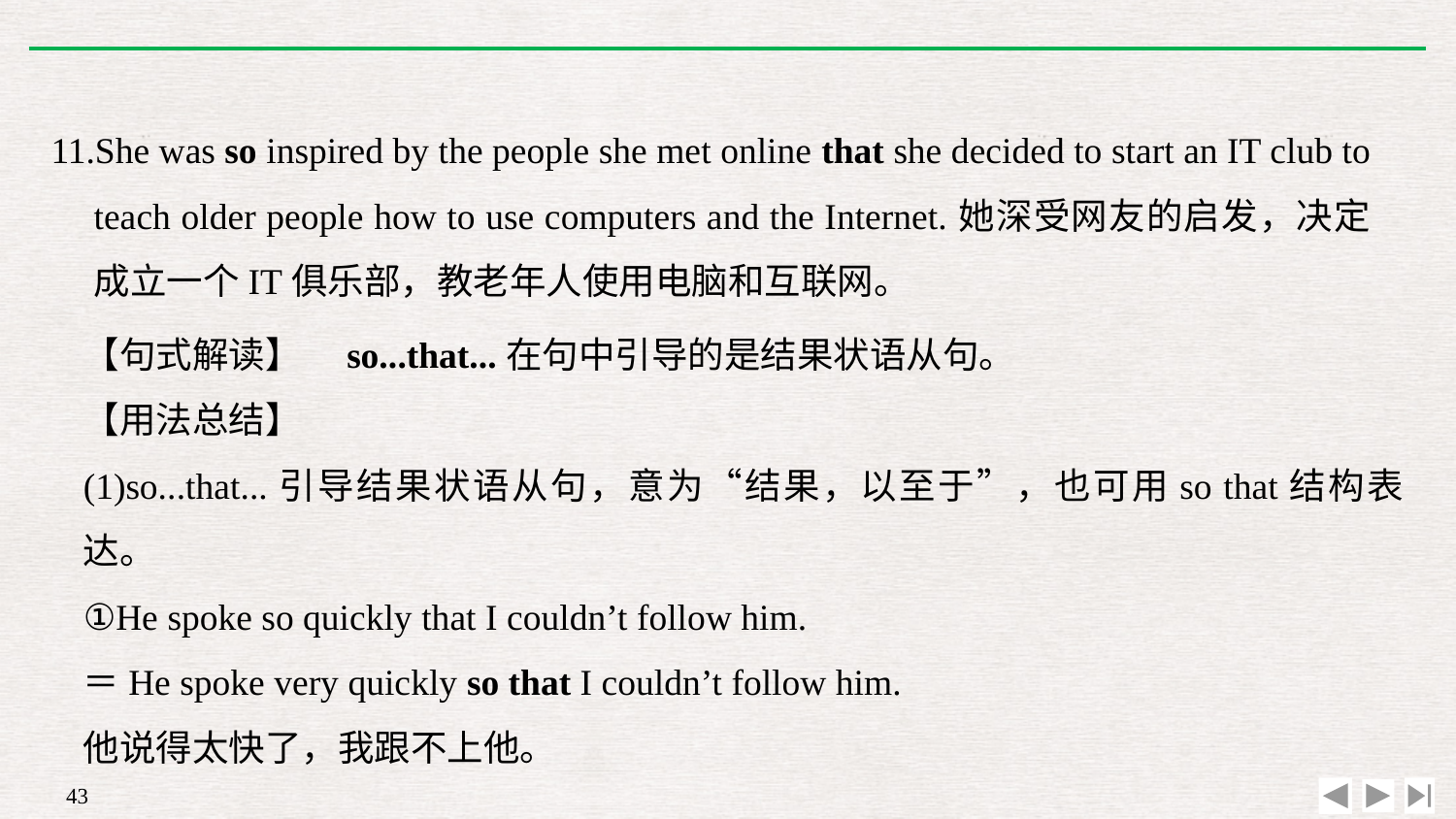

11.She was so inspired by the people she met online that she decided to start an IT club to teach older people how to use computers and the Internet.她深受网友的启发，决定成立一个IT俱乐部，教老年人使用电脑和互联网。
【句式解读】　so...that...在句中引导的是结果状语从句。
【用法总结】
(1)so...that...引导结果状语从句，意为“结果，以至于”，也可用so that结构表达。
①He spoke so quickly that I couldn’t follow him.
＝He spoke very quickly so that I couldn’t follow him.
他说得太快了，我跟不上他。